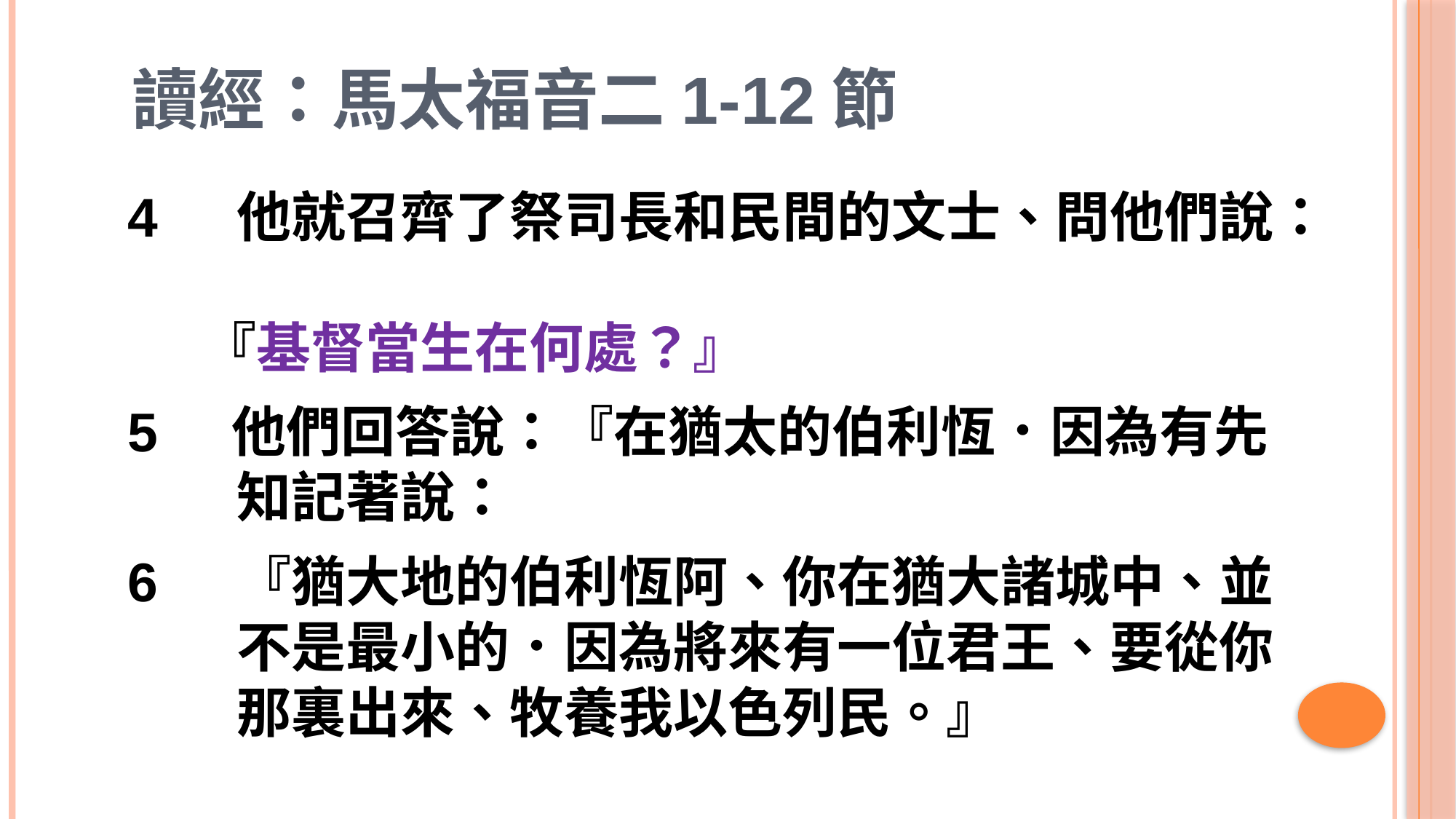

# 讀經：馬太福音二1-12節
4	他就召齊了祭司長和民間的文士、問他們說：
      『基督當生在何處？』
5    他們回答說：『在猶太的伯利恆．因為有先	知記著說：
6	『猶大地的伯利恆阿、你在猶大諸城中、並	不是最小的．因為將來有一位君王、要從你	那裏出來、牧養我以色列民。』